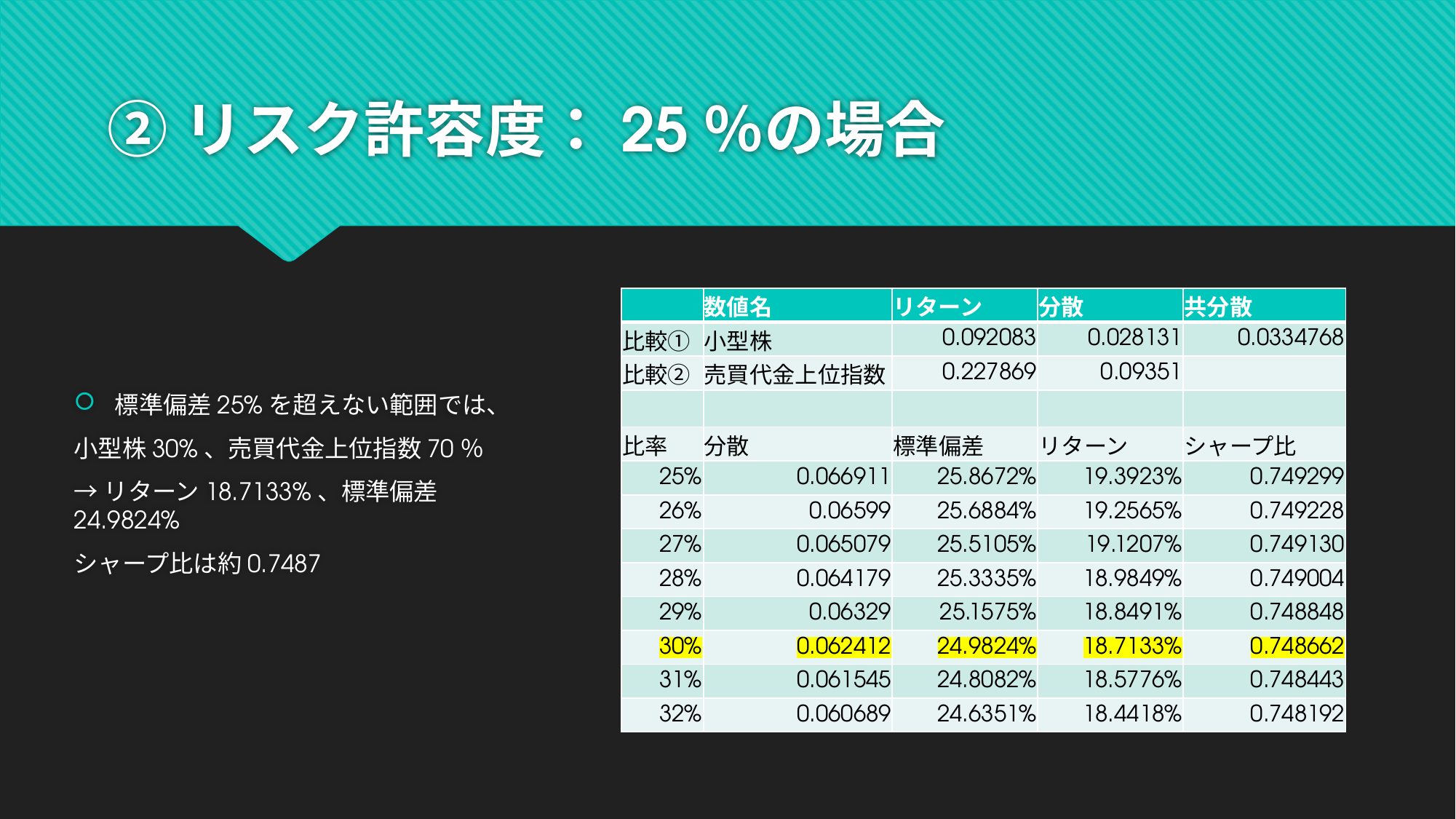

# ②リスク許容度：25％の場合
標準偏差25%を超えない範囲では、
小型株30%、売買代金上位指数70％
→リターン18.7133%、標準偏差24.9824%
シャープ比は約0.7487

|  | 数値名 | リターン | 分散 | 共分散 |
| --- | --- | --- | --- | --- |
| 比較① | 小型株 | 0.092083 | 0.028131 | 0.0334768 |
| 比較② | 売買代金上位指数 | 0.227869 | 0.09351 |  |
|  |  |  |  |  |
| 比率 | 分散 | 標準偏差 | リターン | シャープ比 |
| 25% | 0.066911 | 25.8672% | 19.3923% | 0.749299 |
| 26% | 0.06599 | 25.6884% | 19.2565% | 0.749228 |
| 27% | 0.065079 | 25.5105% | 19.1207% | 0.749130 |
| 28% | 0.064179 | 25.3335% | 18.9849% | 0.749004 |
| 29% | 0.06329 | 25.1575% | 18.8491% | 0.748848 |
| 30% | 0.062412 | 24.9824% | 18.7133% | 0.748662 |
| 31% | 0.061545 | 24.8082% | 18.5776% | 0.748443 |
| 32% | 0.060689 | 24.6351% | 18.4418% | 0.748192 |